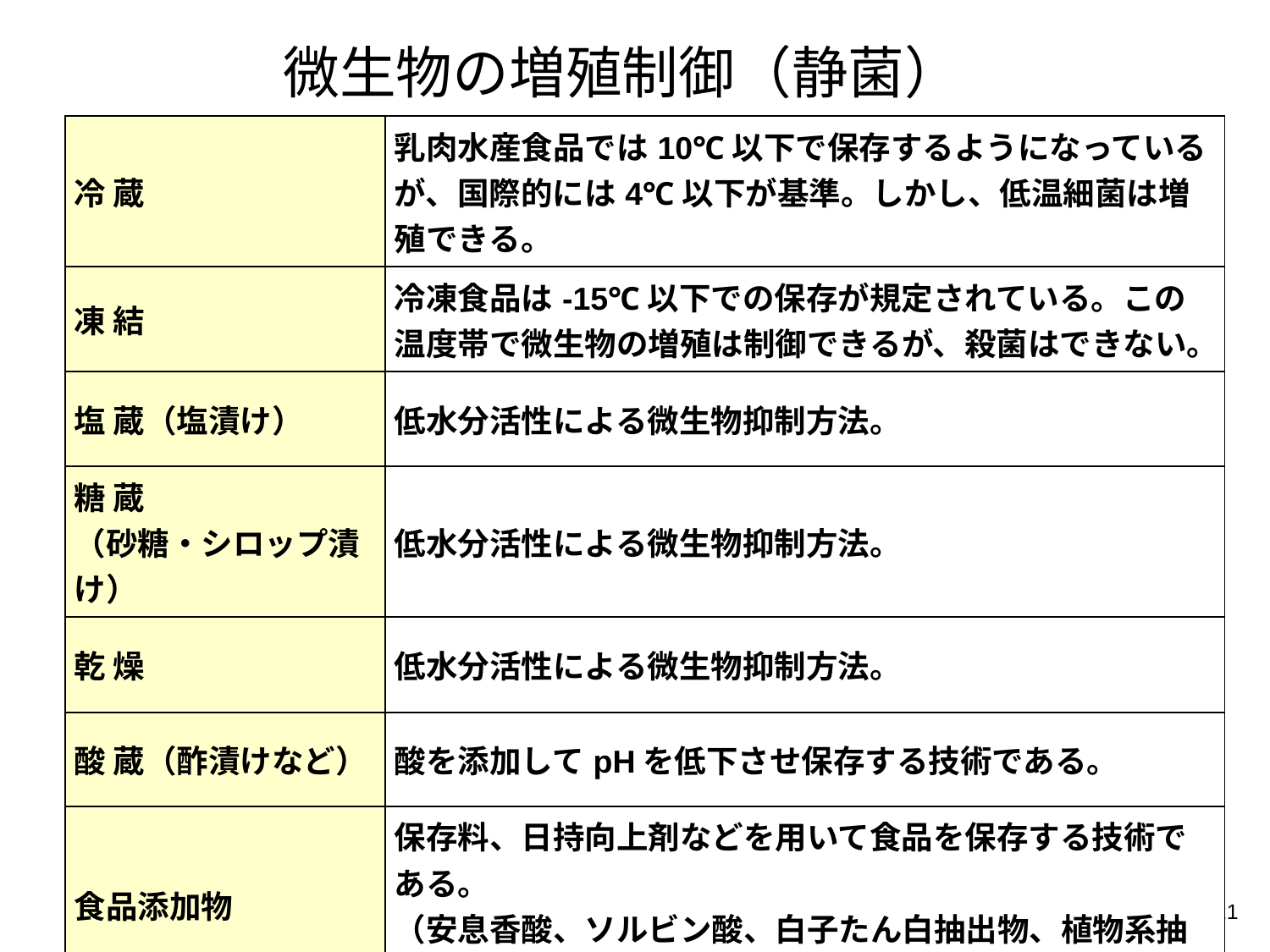

# 微生物の増殖制御（静菌）
| 冷 蔵 | 乳肉水産食品では10℃以下で保存するようになっているが、国際的には4℃以下が基準。しかし、低温細菌は増殖できる。 |
| --- | --- |
| 凍 結 | 冷凍食品は-15℃以下での保存が規定されている。この温度帯で微生物の増殖は制御できるが、殺菌はできない。 |
| 塩 蔵（塩漬け） | 低水分活性による微生物抑制方法。 |
| 糖 蔵 （砂糖・シロップ漬け） | 低水分活性による微生物抑制方法。 |
| 乾 燥 | 低水分活性による微生物抑制方法。 |
| 酸 蔵（酢漬けなど） | 酸を添加してpHを低下させ保存する技術である。 |
| 食品添加物 | 保存料、日持向上剤などを用いて食品を保存する技術である。 （安息香酸、ソルビン酸、白子たん白抽出物、植物系抽出物） |
| くん蒸 | 低水分活性による微生物の生育抑制と煙中に含まれる成分による抗菌作用を応用した技術である。 |
21